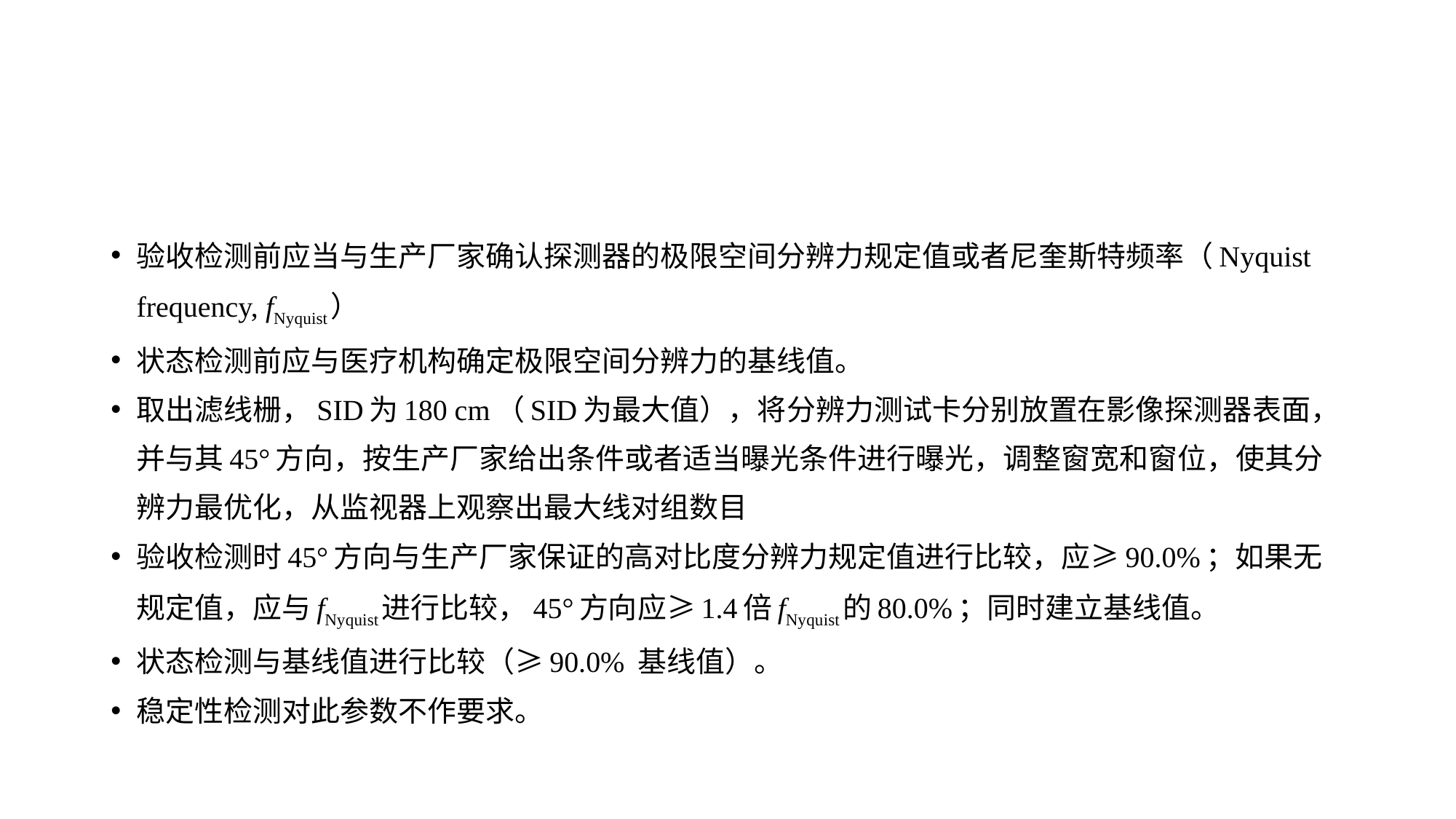

#
验收检测前应当与生产厂家确认探测器的极限空间分辨力规定值或者尼奎斯特频率（Nyquist frequency, fNyquist）
状态检测前应与医疗机构确定极限空间分辨力的基线值。
取出滤线栅，SID为180 cm（SID为最大值），将分辨力测试卡分别放置在影像探测器表面，并与其45°方向，按生产厂家给出条件或者适当曝光条件进行曝光，调整窗宽和窗位，使其分辨力最优化，从监视器上观察出最大线对组数目
验收检测时45°方向与生产厂家保证的高对比度分辨力规定值进行比较，应≥90.0%；如果无规定值，应与fNyquist进行比较，45°方向应≥1.4倍fNyquist的80.0%；同时建立基线值。
状态检测与基线值进行比较（≥90.0% 基线值）。
稳定性检测对此参数不作要求。